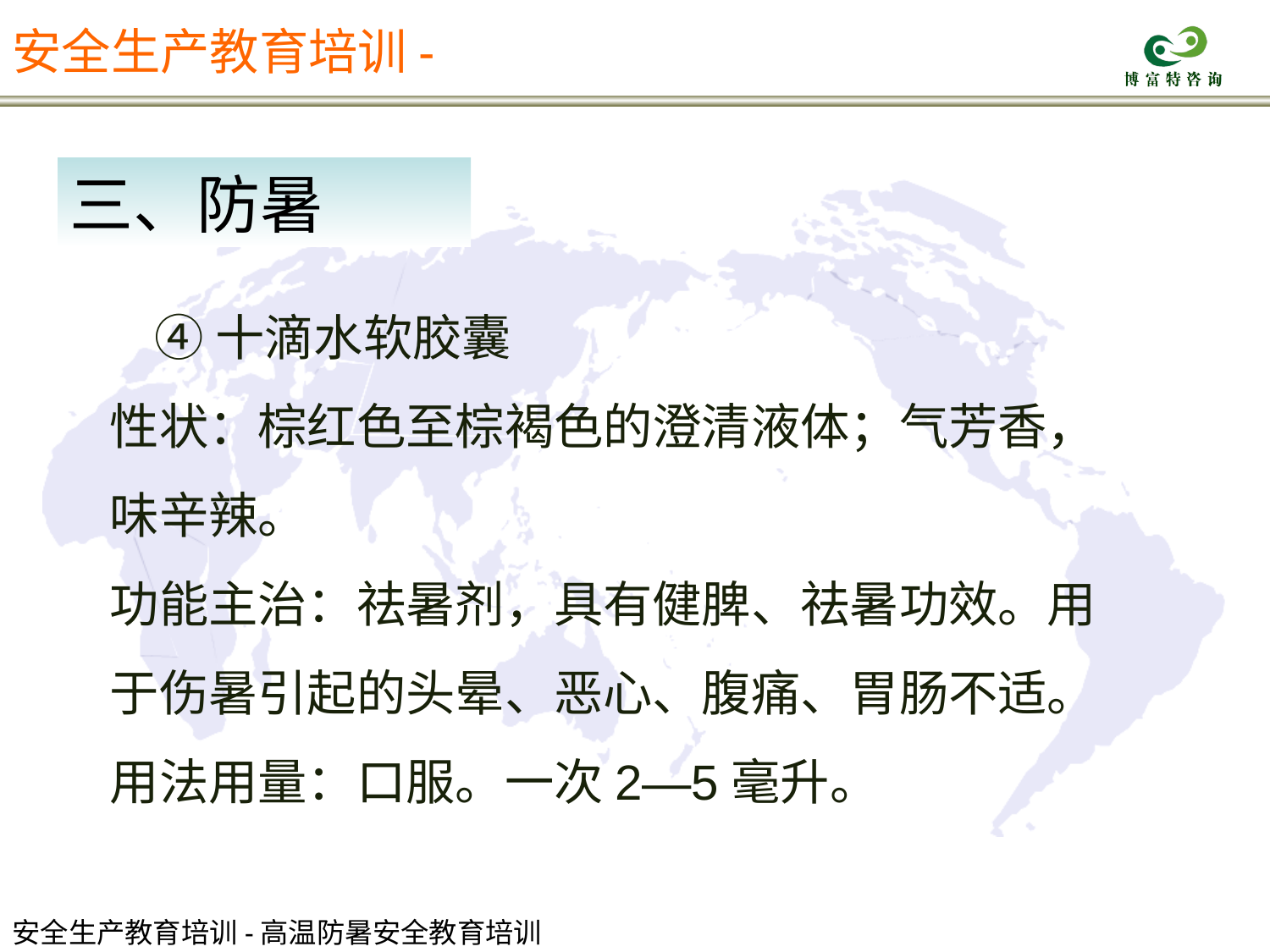

安全生产教育培训-
三、防暑
    ④十滴水软胶囊
性状：棕红色至棕褐色的澄清液体；气芳香，味辛辣。
功能主治：祛暑剂，具有健脾、祛暑功效。用于伤暑引起的头晕、恶心、腹痛、胃肠不适。
用法用量：口服。一次2—5毫升。
24
安全生产教育培训-高温防暑安全教育培训